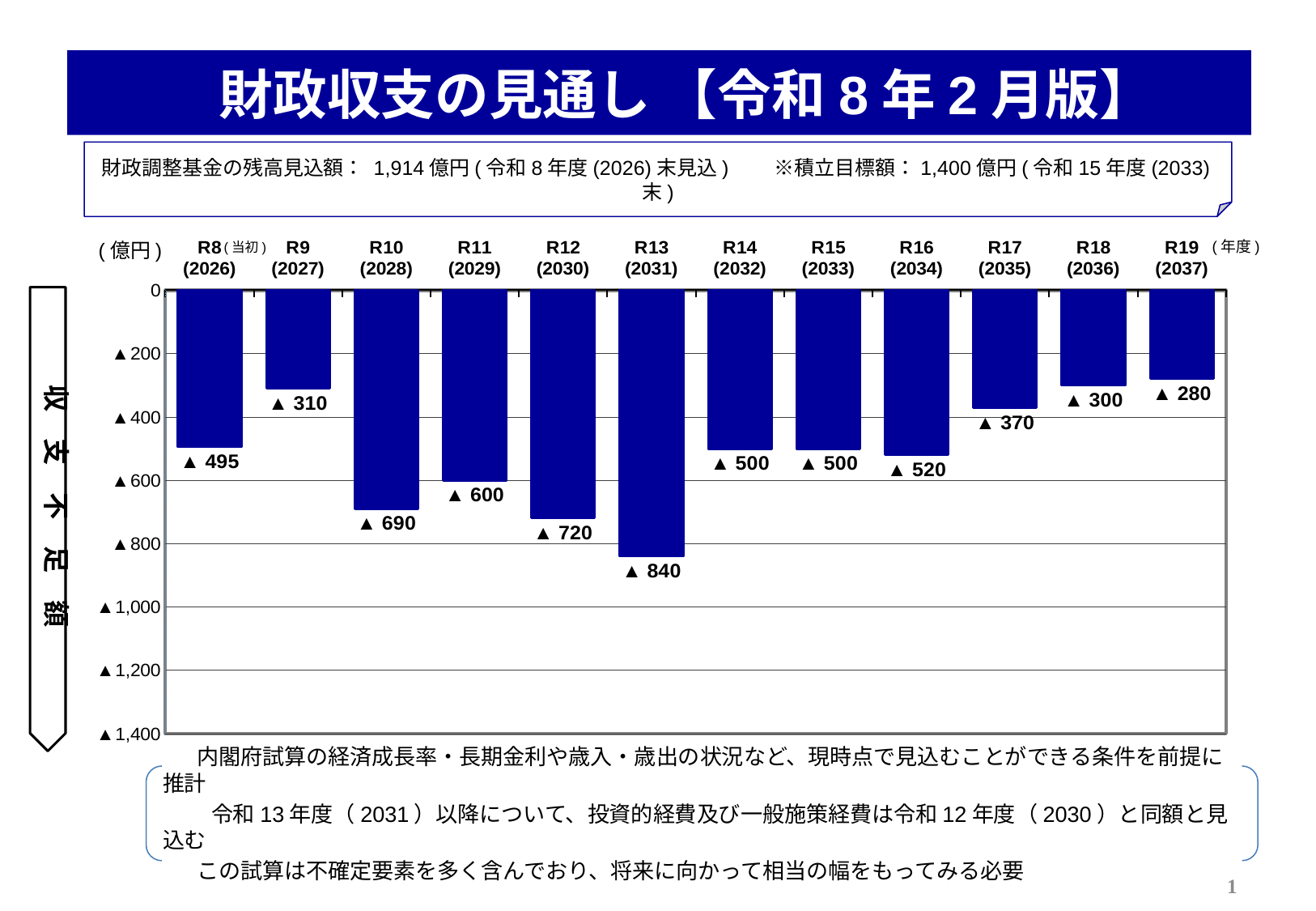

# 財政収支の見通し 【令和8年2月版】

財政調整基金の残高見込額： 1,914億円(令和8年度(2026)末見込)　　※積立目標額：1,400億円(令和15年度(2033)末)
(年度)
(億円)
(当初)

### Chart

| Category | 今回 |
|---|---|
| R8
(2026) | -495.0 |
| R9
(2027) | -310.0 |
| R10
(2028) | -690.0 |
| R11
(2029) | -600.0 |
| R12
(2030) | -720.0 |
| R13
(2031) | -840.0 |
| R14
(2032) | -500.0 |
| R15
(2033) | -500.0 |
| R16
(2034) | -520.0 |
| R17
(2035) | -370.0 |
| R18
(2036) | -300.0 |
| R19
(2037) | -280.0 |
収　支　不　足　額

      内閣府試算の経済成長率・長期金利や歳入・歳出の状況など、現時点で見込むことができる条件を前提に推計
　　 令和13年度（2031）以降について、投資的経費及び一般施策経費は令和12年度（2030）と同額と見込む
      この試算は不確定要素を多く含んでおり、将来に向かって相当の幅をもってみる必要
1